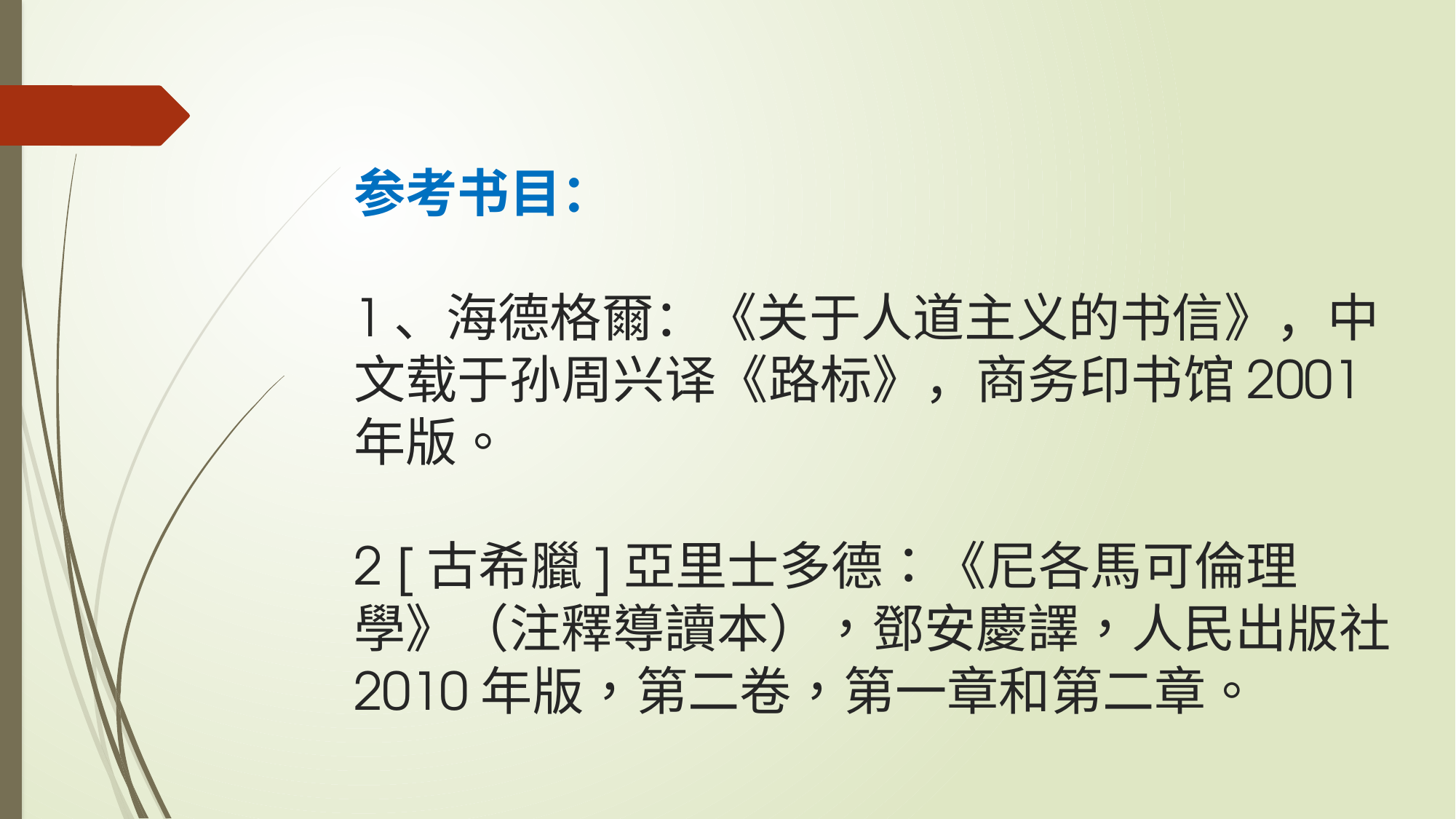

# 参考书目：   1、海德格爾：《关于人道主义的书信》，中文载于孙周兴译《路标》，商务印书馆2001年版。 2 [古希臘]亞里士多德：《尼各馬可倫理學》（注釋導讀本），鄧安慶譯，人民出版社2010年版，第二卷，第一章和第二章。